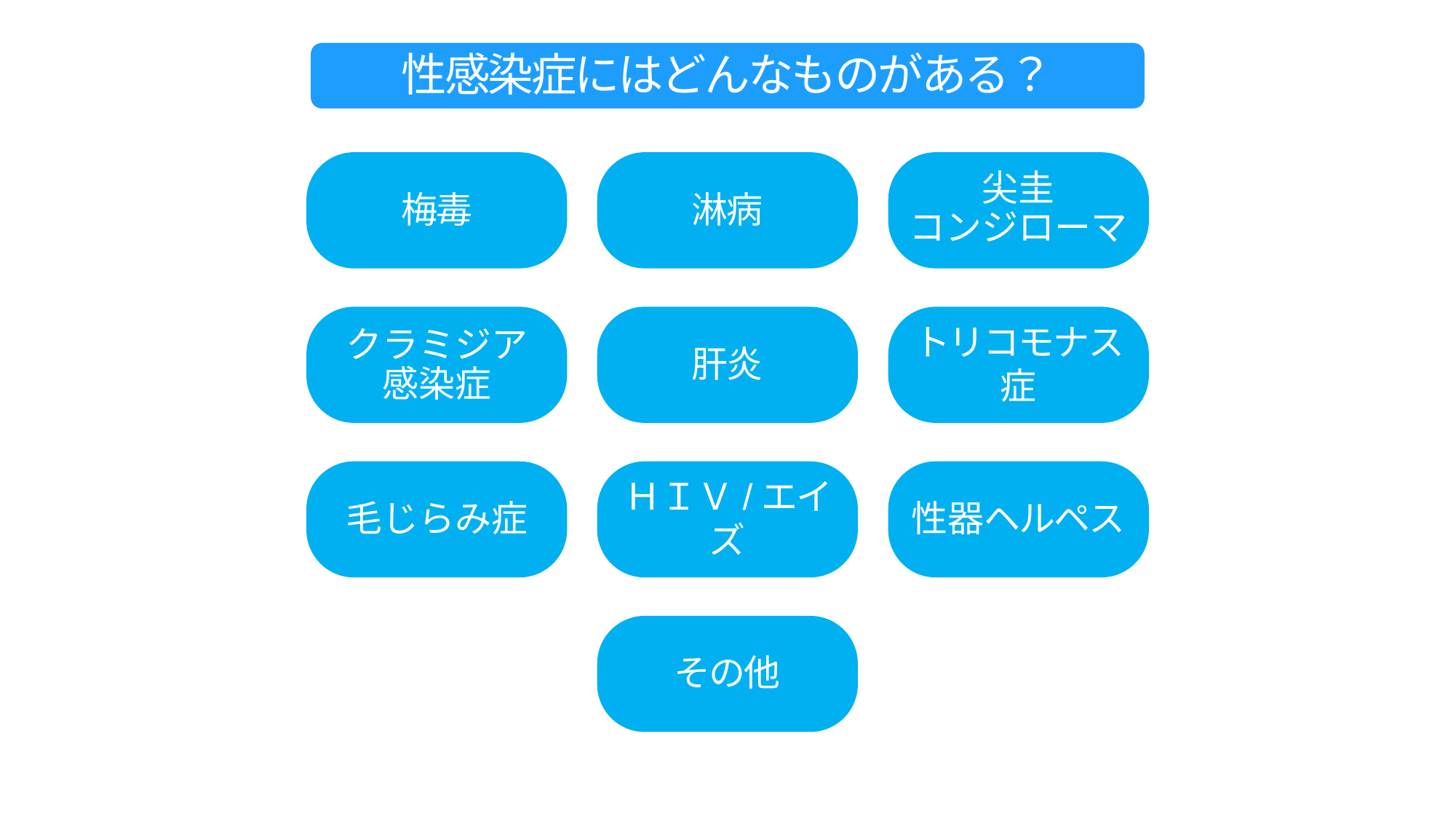

性感染症にはどんなものがある？
梅毒
淋病
尖圭
コンジローマ
クラミジア
感染症
肝炎
トリコモナス症
毛じらみ症
ＨＩＶ/エイズ
性器ヘルペス
その他